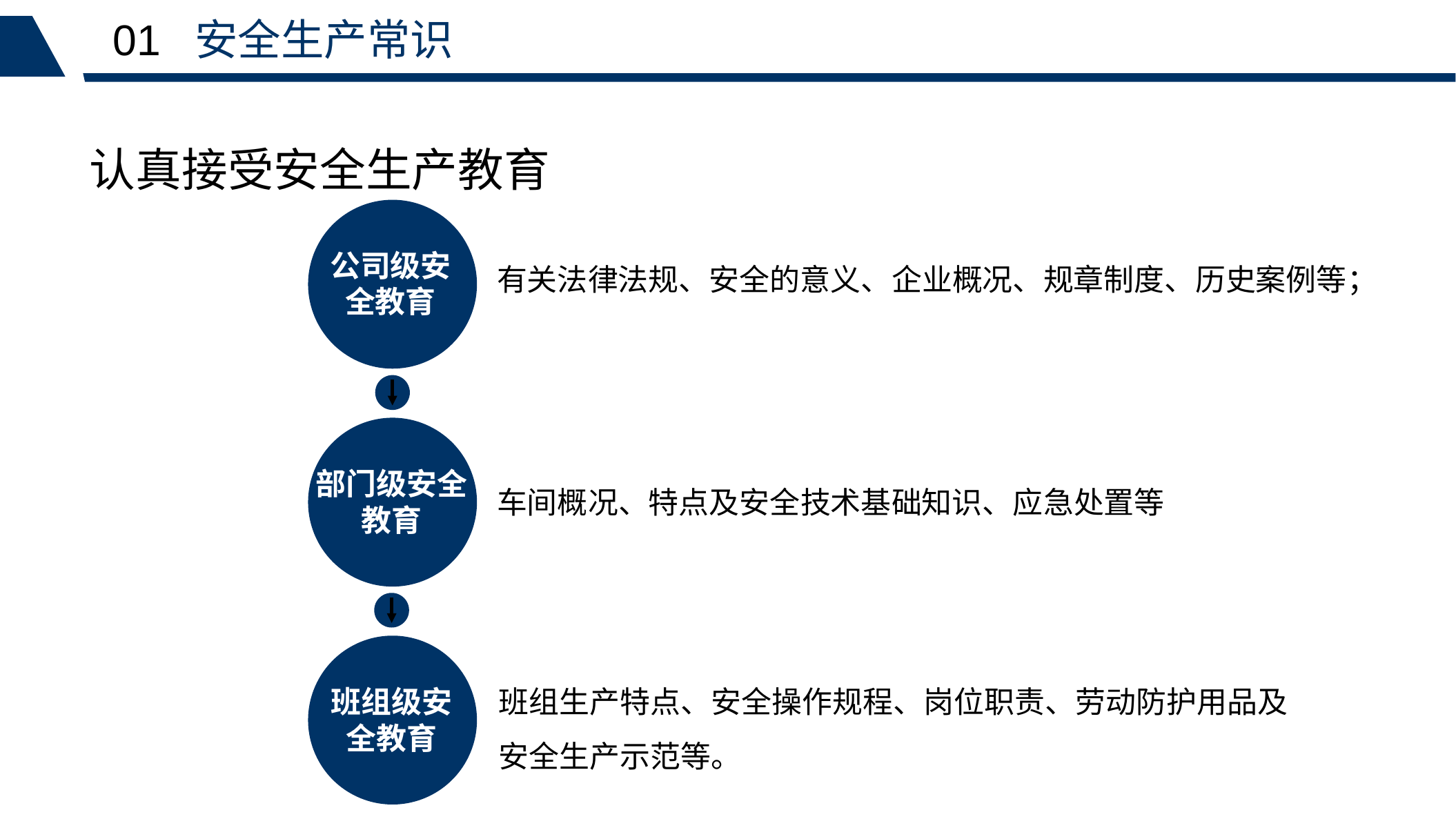

01  安全生产常识

#

认真接受安全生产教育

公司级安全教育
有关法律法规、安全的意义、企业概况、规章制度、历史案例等；

部门级安全教育
车间概况、特点及安全技术基础知识、应急处置等

班组生产特点、安全操作规程、岗位职责、劳动防护用品及
安全生产示范等。
班组级安全教育